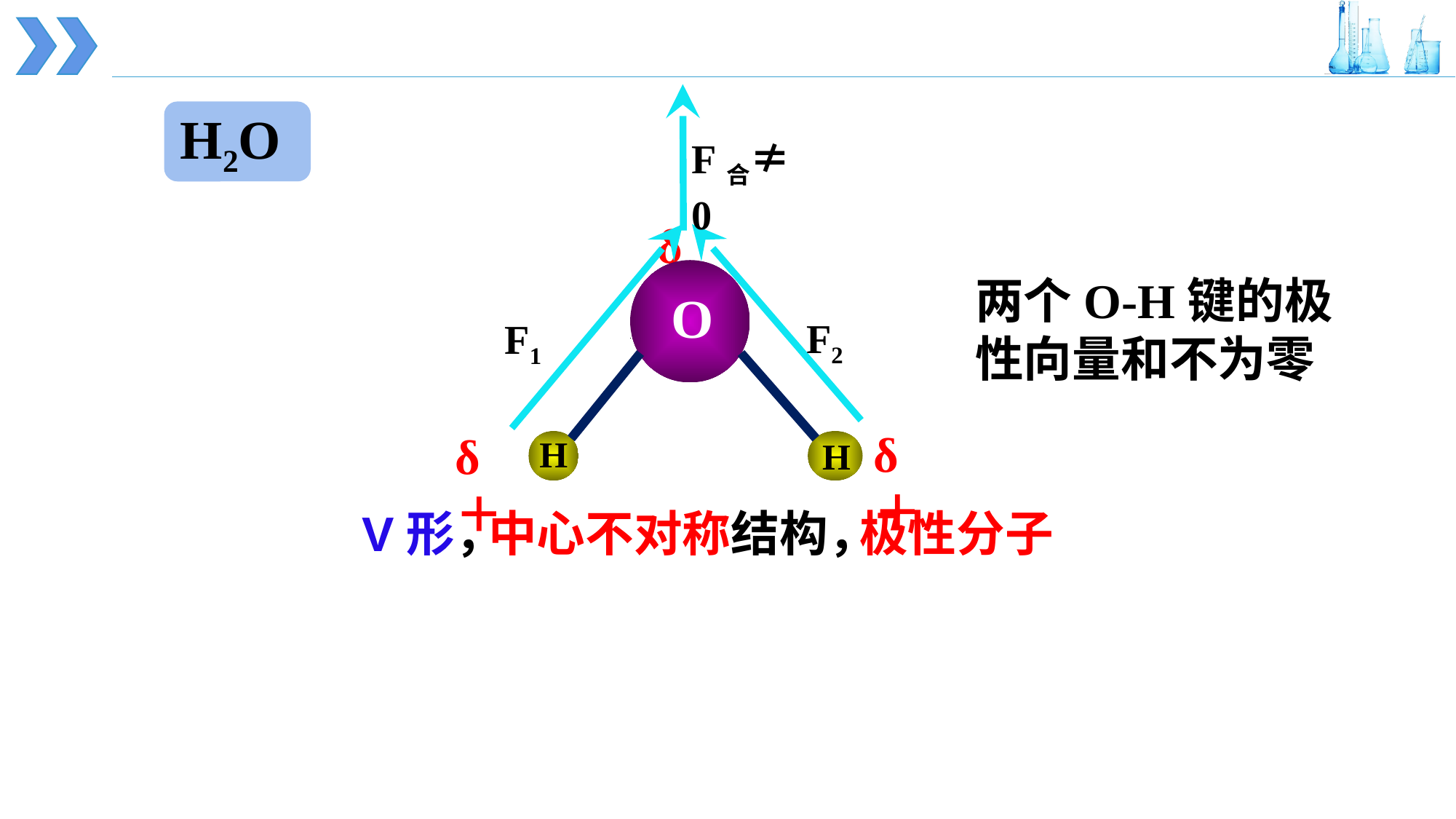

F合≠0
H2O
δ－

F2

F1

O
H
H
两个O-H键的极性向量和不为零
δ＋
δ＋
V形，
中心不对称结构，
极性分子